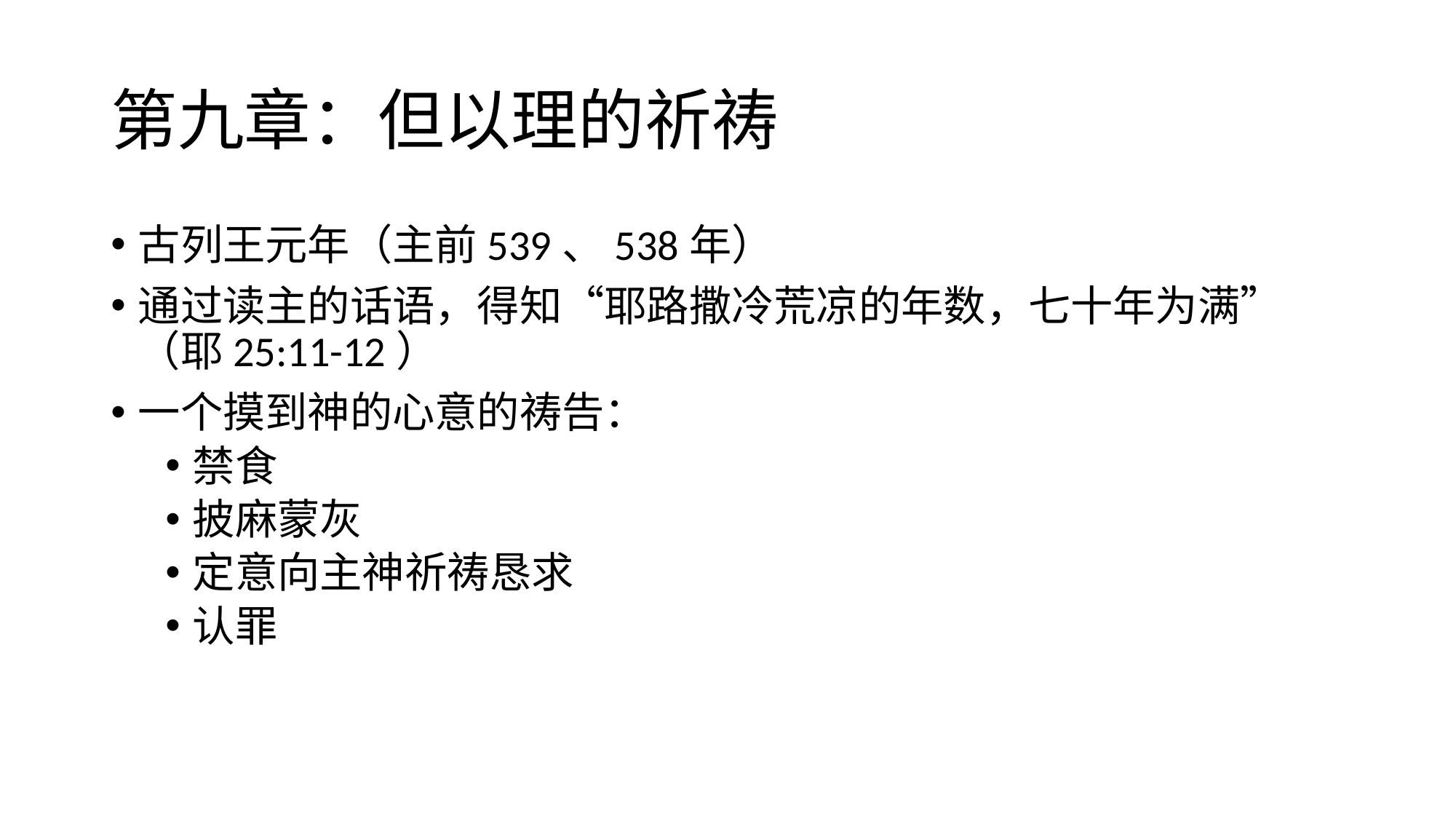

# 第九章：但以理的祈祷
古列王元年（主前539、538年）
通过读主的话语，得知“耶路撒冷荒凉的年数，七十年为满”（耶25:11-12）
一个摸到神的心意的祷告：
禁食
披麻蒙灰
定意向主神祈祷恳求
认罪